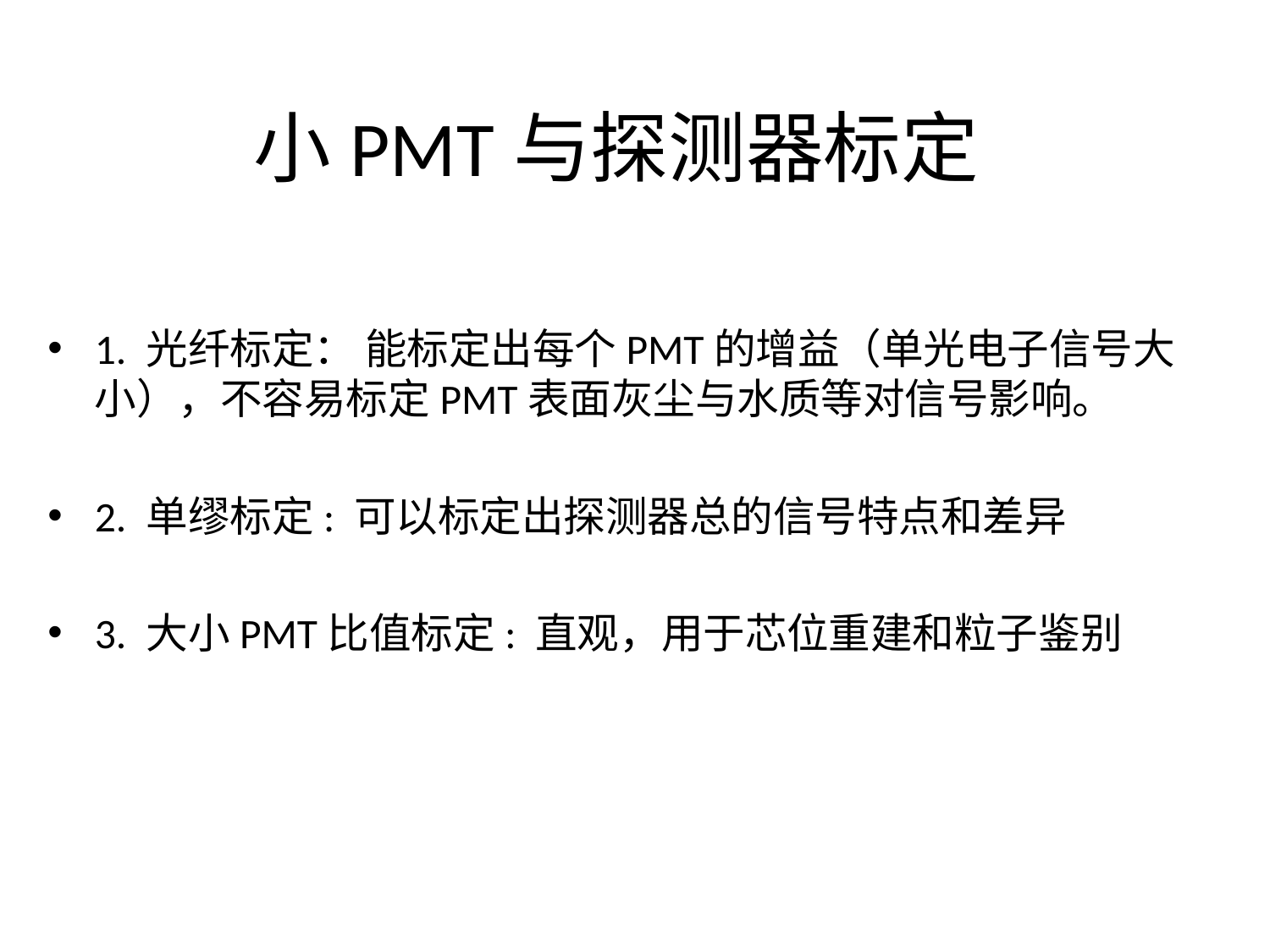

# 小PMT与探测器标定
1. 光纤标定： 能标定出每个PMT的增益（单光电子信号大小），不容易标定PMT表面灰尘与水质等对信号影响。

2. 单缪标定: 可以标定出探测器总的信号特点和差异

3. 大小PMT比值标定: 直观，用于芯位重建和粒子鉴别